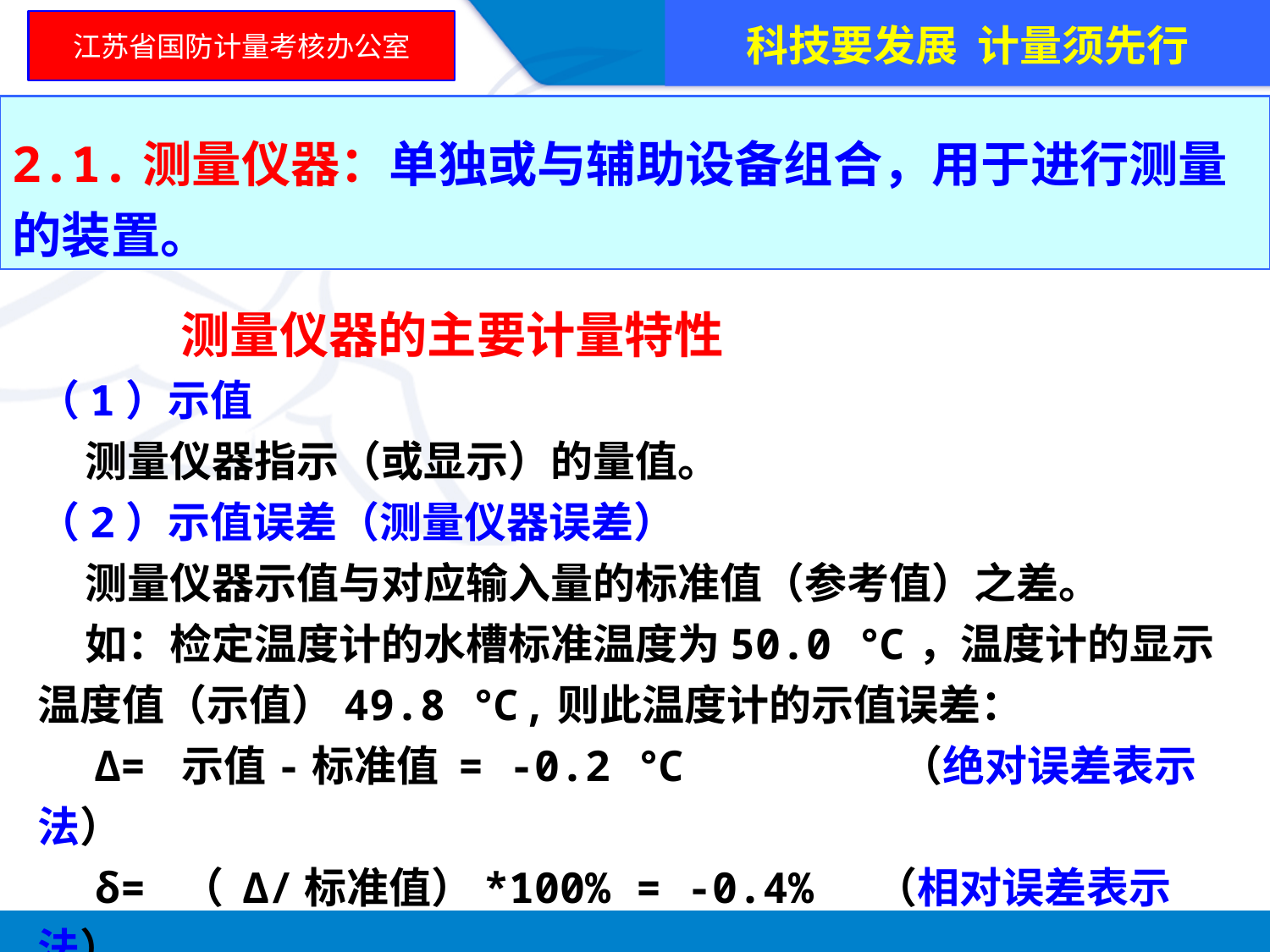

科技要发展  计量须先行
江苏省国防计量考核办公室
2.1.测量仪器：单独或与辅助设备组合，用于进行测量的装置。

              测量仪器的主要计量特性
（1）示值
     测量仪器指示（或显示）的量值。
（2）示值误差（测量仪器误差）
     测量仪器示值与对应输入量的标准值（参考值）之差。
     如：检定温度计的水槽标准温度为50.0 ℃，温度计的显示温度值（示值）49.8 ℃,则此温度计的示值误差：
     Δ= 示值-标准值 = -0.2 ℃        （绝对误差表示法）
     δ= （ Δ/标准值）*100% = -0.4%  （相对误差表示法）
      目的：为了判断测量仪器是否合格，或为了获得其示值的修正值。